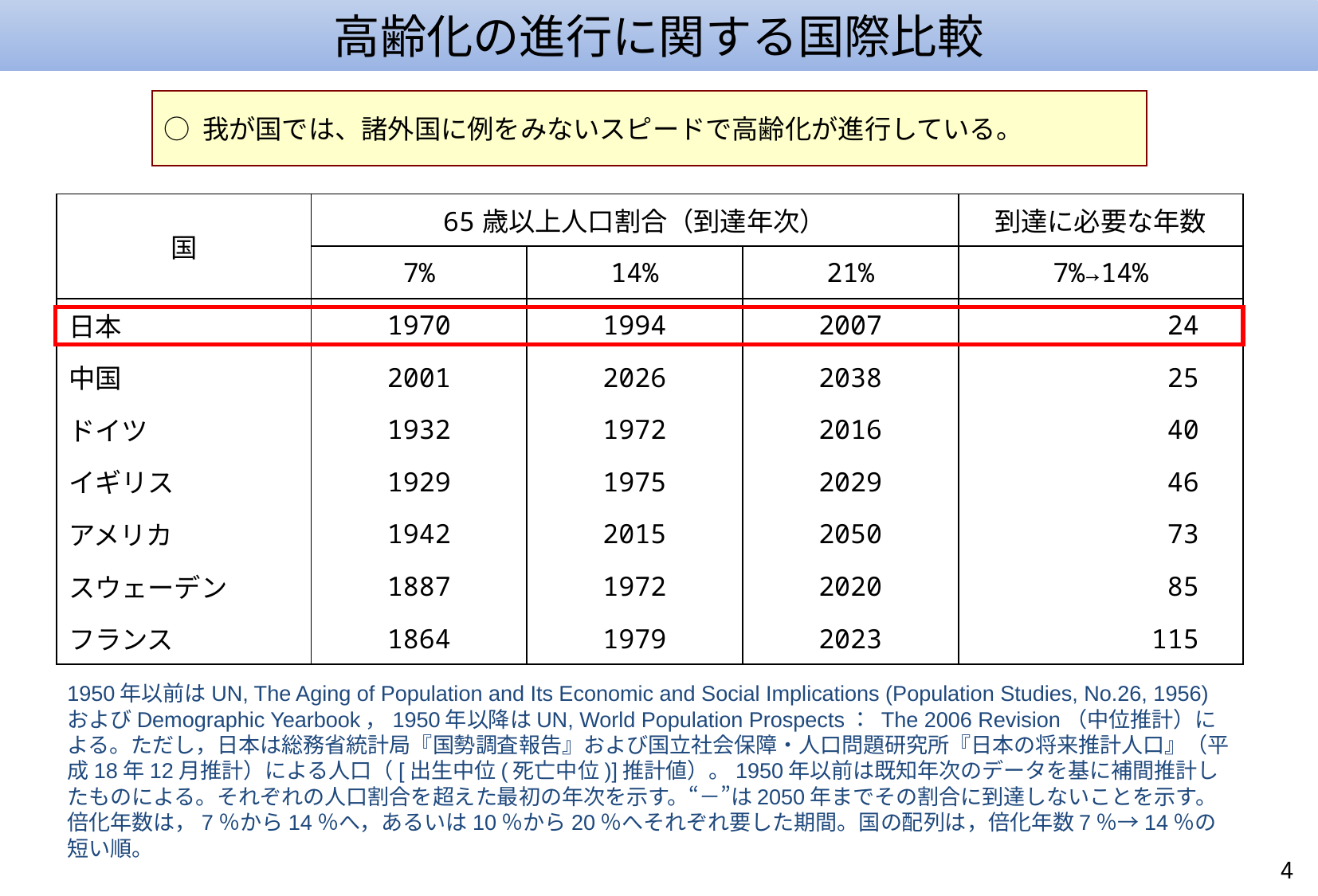

高齢化の進行に関する国際比較
○ 我が国では、諸外国に例をみないスピードで高齢化が進行している。
| 国 | 65歳以上人口割合（到達年次） |  |  | 到達に必要な年数 |
| --- | --- | --- | --- | --- |
|  | 7% | 14% | 21% | 7%→14% |
| 日本 | 1970 | 1994 | 2007 | 24 |
| 中国 | 2001 | 2026 | 2038 | 25 |
| ドイツ | 1932 | 1972 | 2016 | 40 |
| イギリス | 1929 | 1975 | 2029 | 46 |
| アメリカ | 1942 | 2015 | 2050 | 73 |
| スウェーデン | 1887 | 1972 | 2020 | 85 |
| フランス | 1864 | 1979 | 2023 | 115 |

1950年以前はUN, The Aging of Population and Its Economic and Social Implications (Population Studies, No.26, 1956)およびDemographic Yearbook，1950年以降はUN, World Population Prospects： The 2006 Revision（中位推計）による。ただし，日本は総務省統計局『国勢調査報告』および国立社会保障・人口問題研究所『日本の将来推計人口』（平成18年12月推計）による人口（[出生中位(死亡中位)]推計値）。1950年以前は既知年次のデータを基に補間推計したものによる。それぞれの人口割合を超えた最初の年次を示す。“－”は2050年までその割合に到達しないことを示す。倍化年数は，7％から14％へ，あるいは10％から20％へそれぞれ要した期間。国の配列は，倍化年数7％→14％の短い順。
4